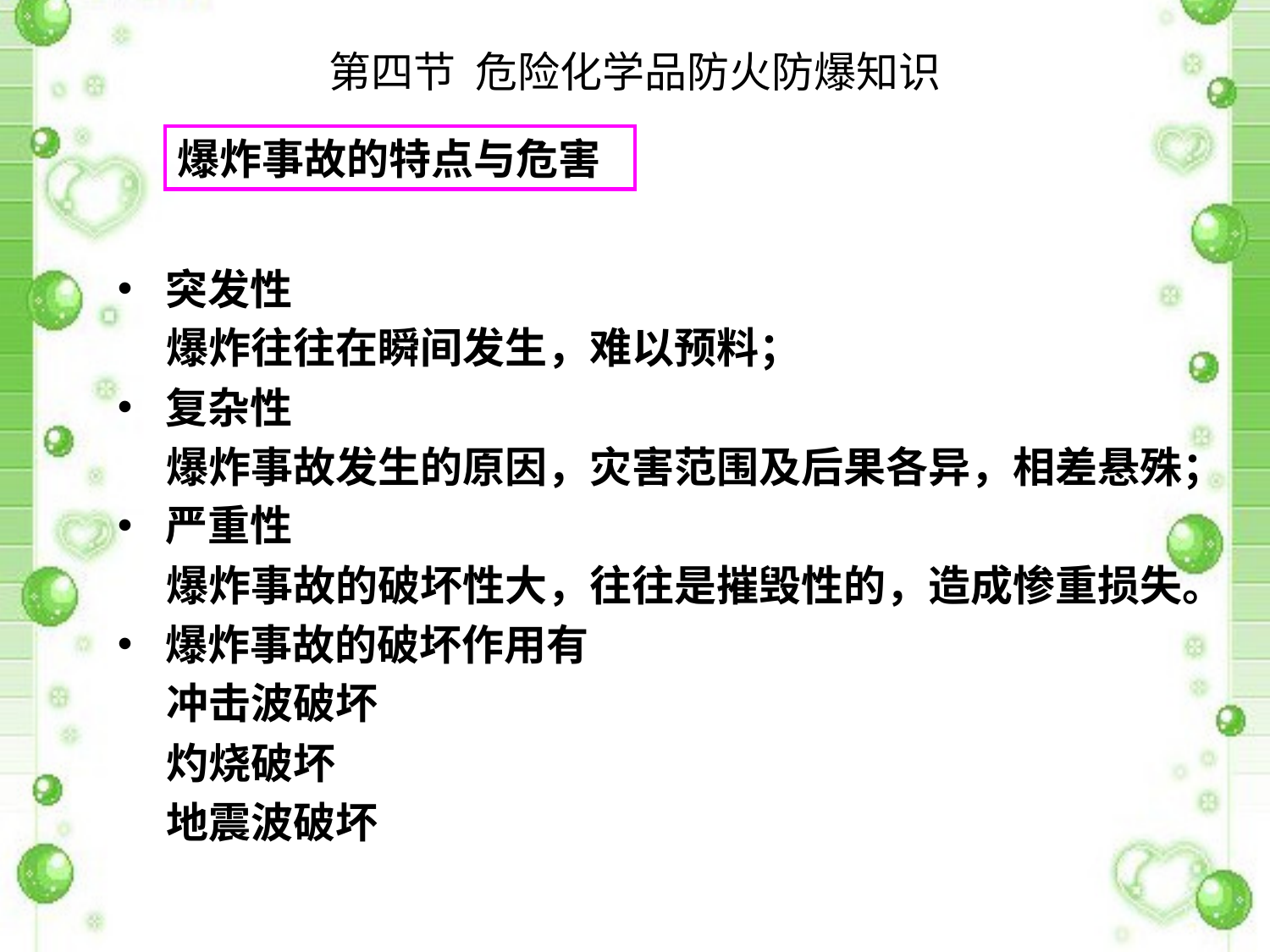

第四节  危险化学品防火防爆知识
爆炸事故的特点与危害
突发性
    爆炸往往在瞬间发生，难以预料；
复杂性
    爆炸事故发生的原因，灾害范围及后果各异，相差悬殊；
严重性
    爆炸事故的破坏性大，往往是摧毁性的，造成惨重损失。
爆炸事故的破坏作用有
    冲击波破坏
    灼烧破坏
    地震波破坏